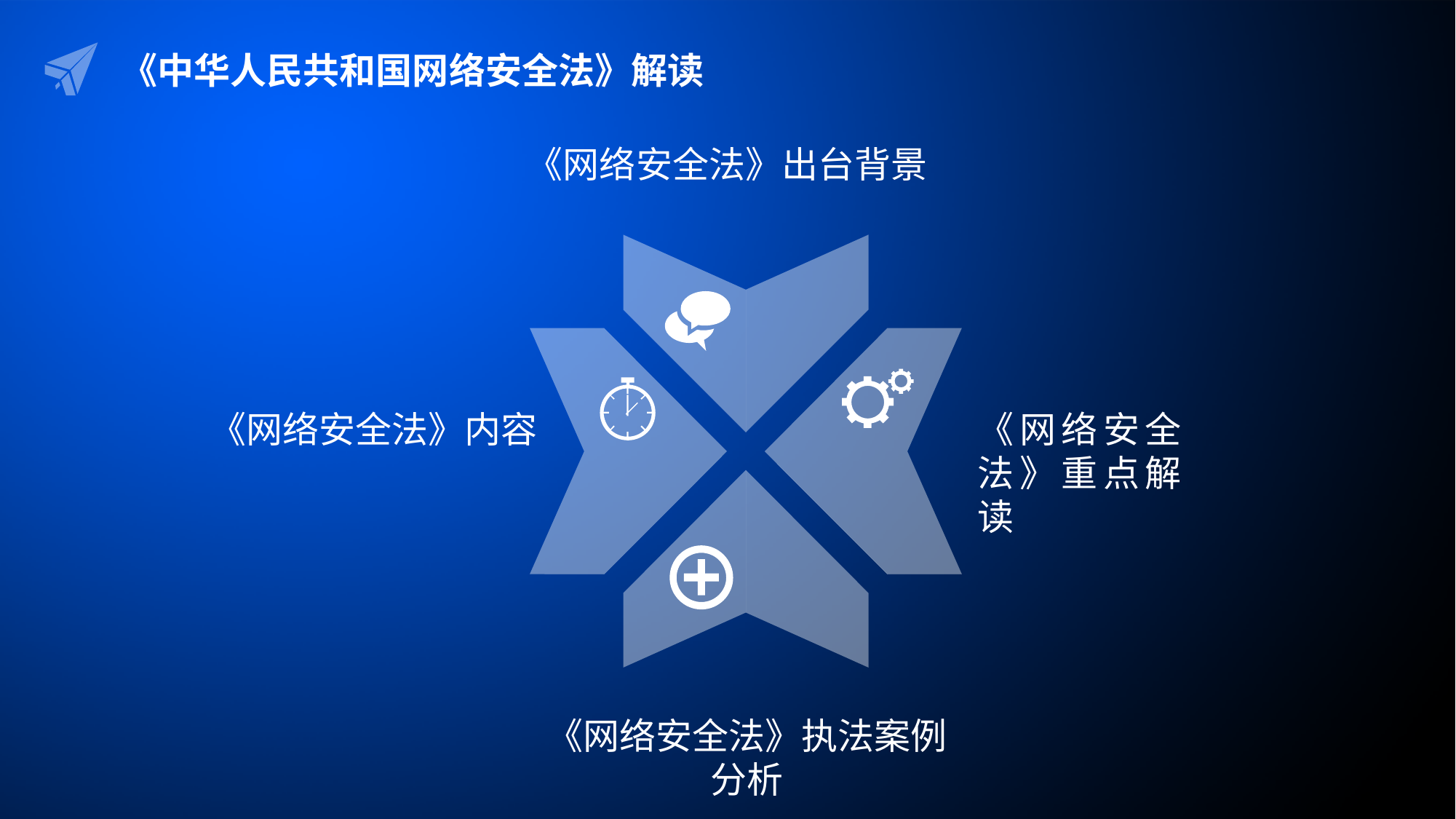

《中华人民共和国网络安全法》解读

《网络安全法》出台背景

《网络安全法》内容
《网络安全法》重点解读

《网络安全法》执法案例分析